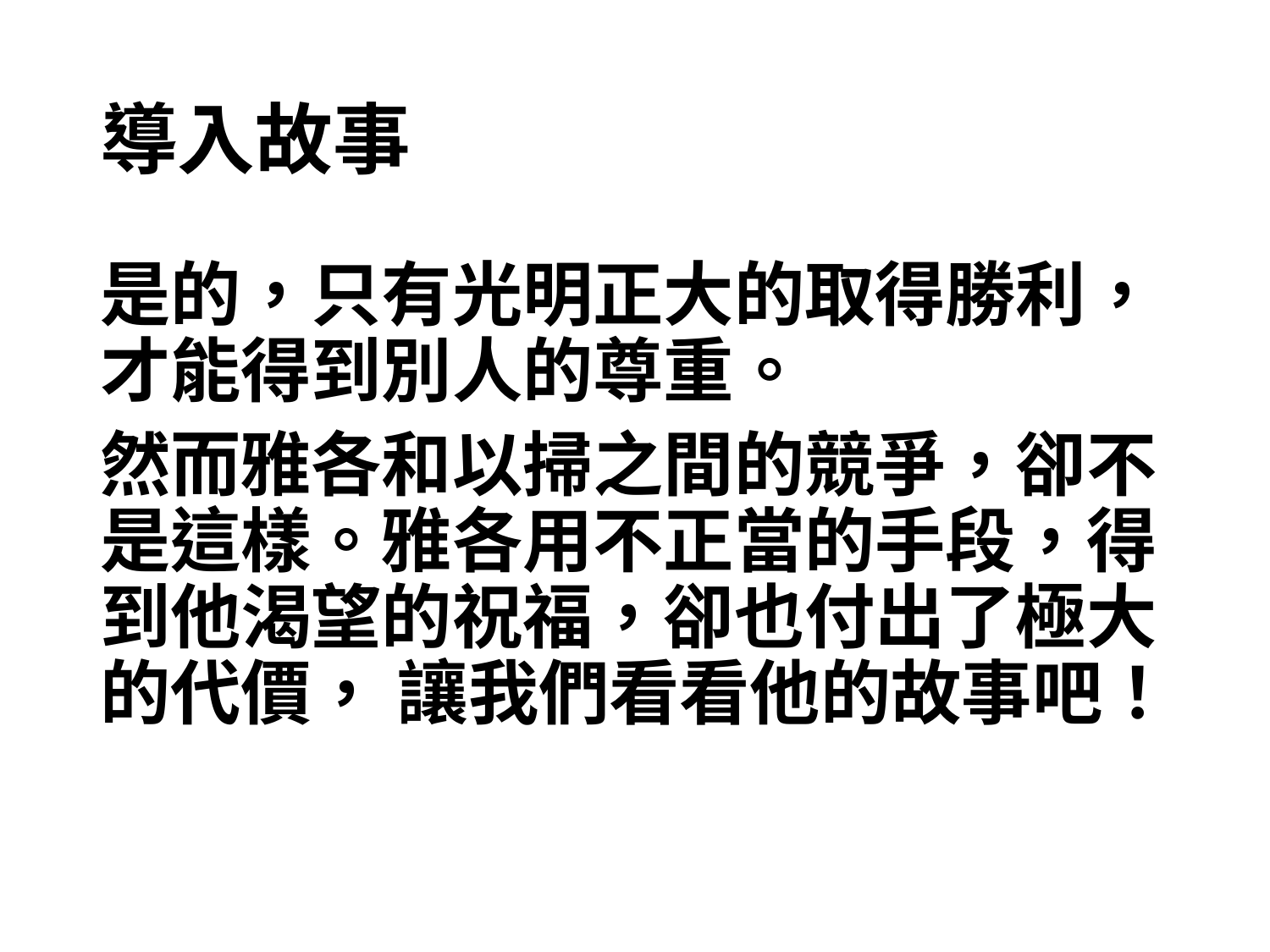

# 導入故事
是的，只有光明正大的取得勝利，才能得到別人的尊重。
然而雅各和以掃之間的競爭，卻不是這樣。雅各用不正當的手段，得到他渴望的祝福，卻也付出了極大的代價， 讓我們看看他的故事吧！